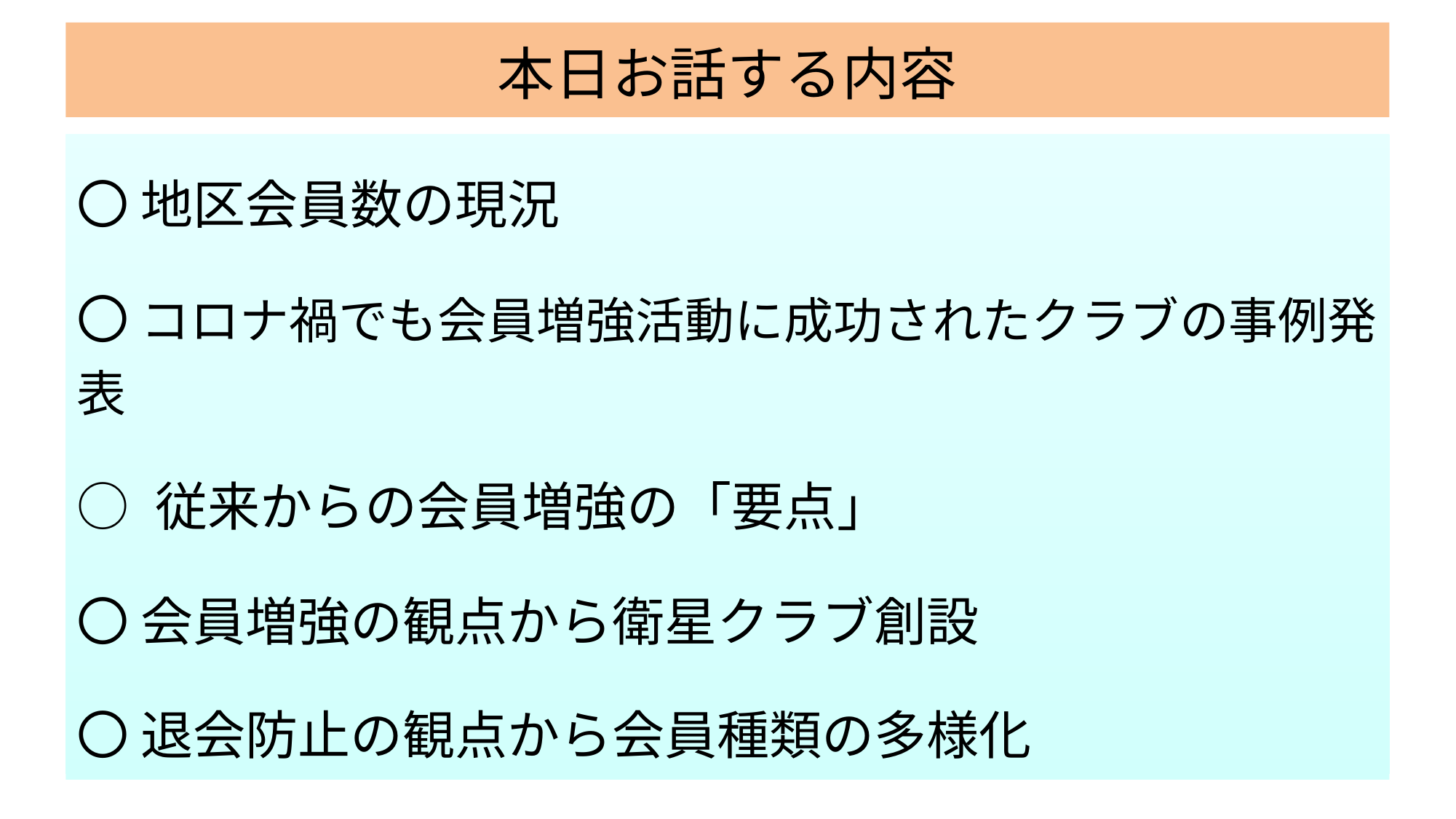

# 本日お話する内容

〇 地区会員数の現況

〇 コロナ禍でも会員増強活動に成功されたクラブの事例発表

○ 従来からの会員増強の「要点」

〇 会員増強の観点から衛星クラブ創設

〇 退会防止の観点から会員種類の多様化